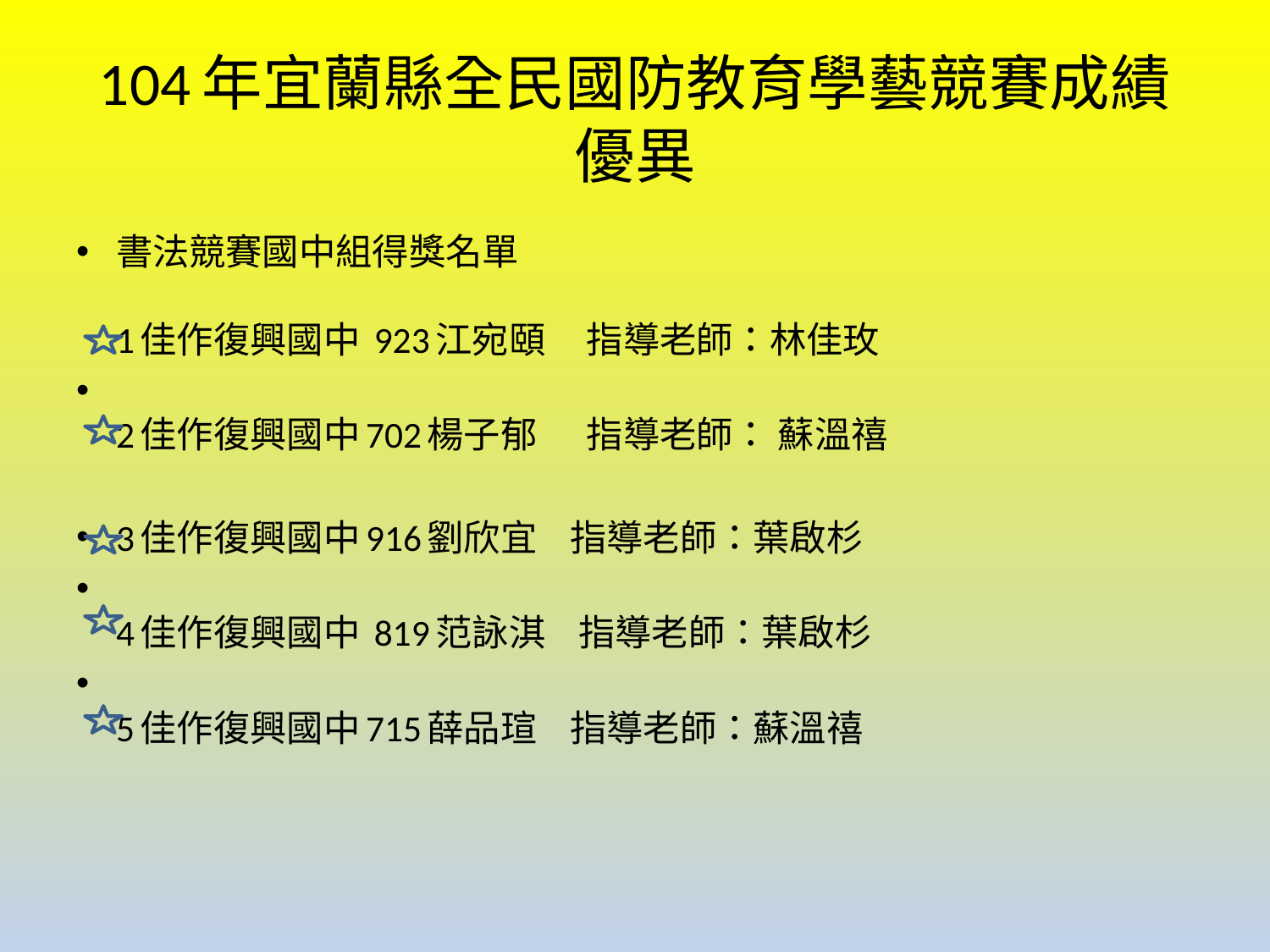

# 104年宜蘭縣全民國防教育學藝競賽成績優異
書法競賽國中組得獎名單
1佳作復興國中 923江宛頤     指導老師：林佳玫
2佳作復興國中702楊子郁      指導老師： 蘇溫禧

3佳作復興國中916劉欣宜    指導老師：葉啟杉
4佳作復興國中 819范詠淇    指導老師：葉啟杉
5佳作復興國中715薛品瑄    指導老師：蘇溫禧